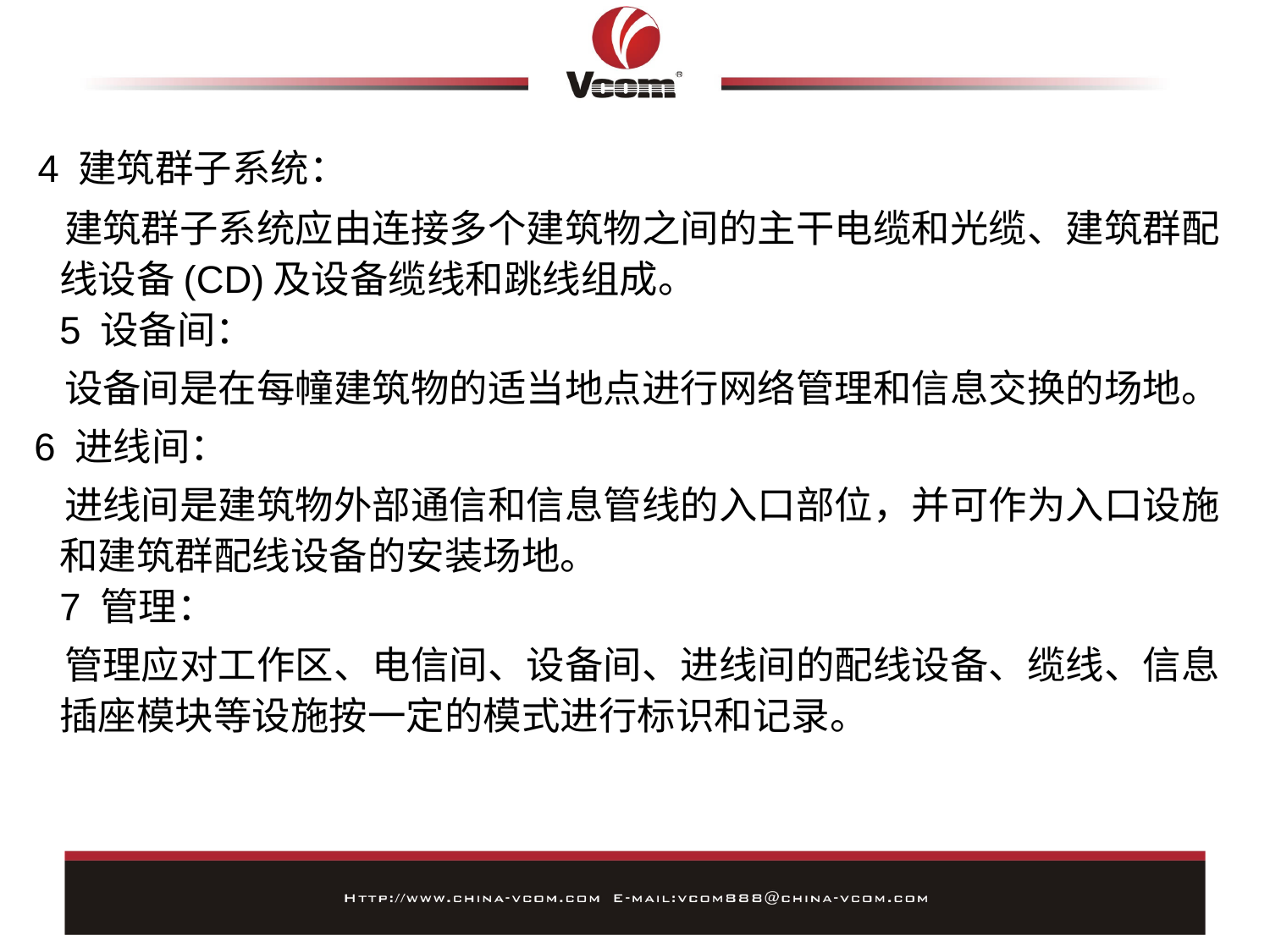

4 建筑群子系统：
     建筑群子系统应由连接多个建筑物之间的主干电缆和光缆、建筑群配线设备(CD)及设备缆线和跳线组成。
5 设备间：
     设备间是在每幢建筑物的适当地点进行网络管理和信息交换的场地。
  6 进线间：
     进线间是建筑物外部通信和信息管线的入口部位，并可作为入口设施和建筑群配线设备的安装场地。
7 管理：
     管理应对工作区、电信间、设备间、进线间的配线设备、缆线、信息插座模块等设施按一定的模式进行标识和记录。